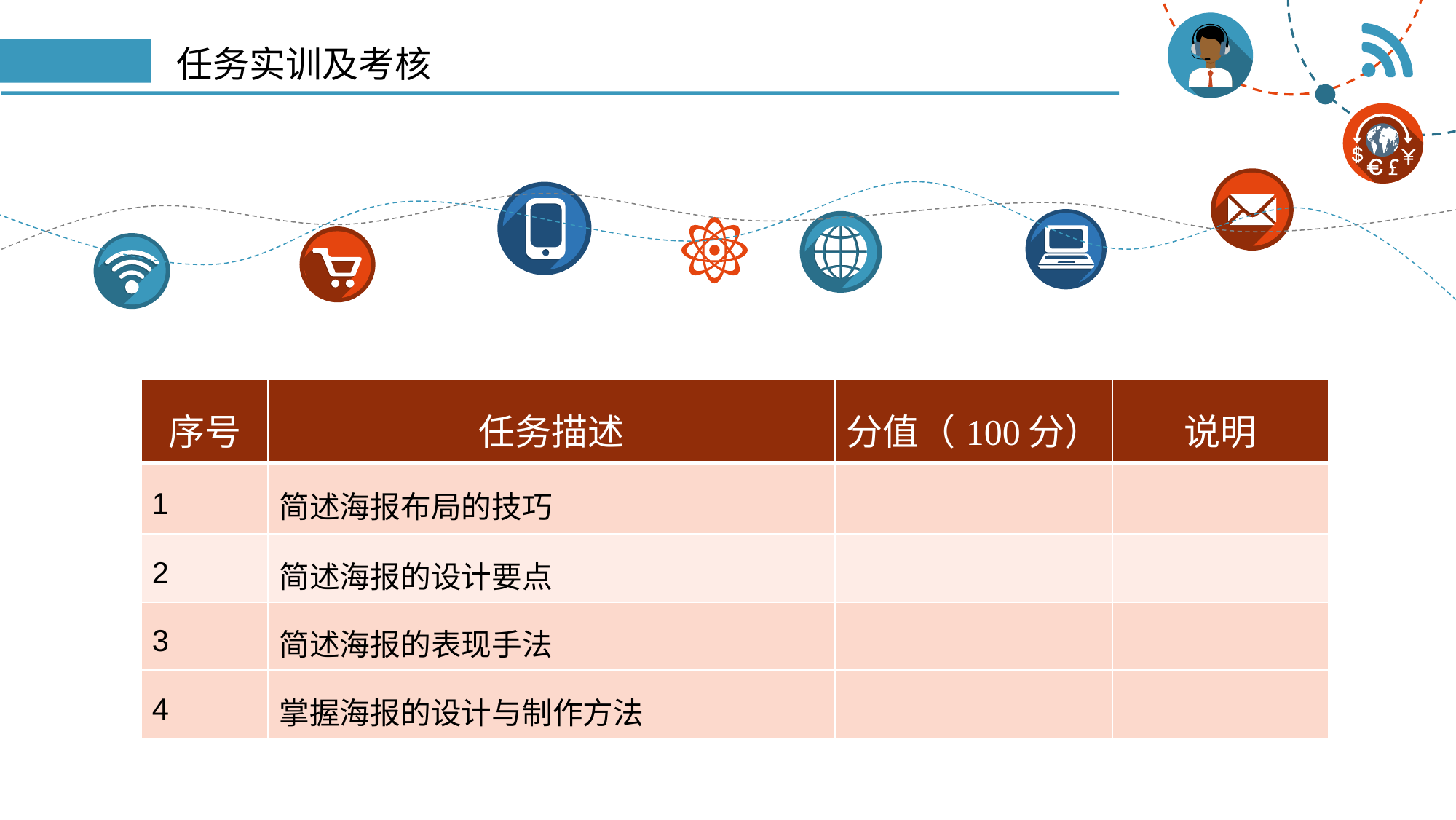

# 任务实训及考核

| 序号 | 任务描述 | 分值（100分） | 说明 |
| --- | --- | --- | --- |
| 1 | 简述海报布局的技巧 |  |  |
| 2 | 简述海报的设计要点 |  |  |
| 3 | 简述海报的表现手法 |  |  |
| 4 | 掌握海报的设计与制作方法 |  |  |